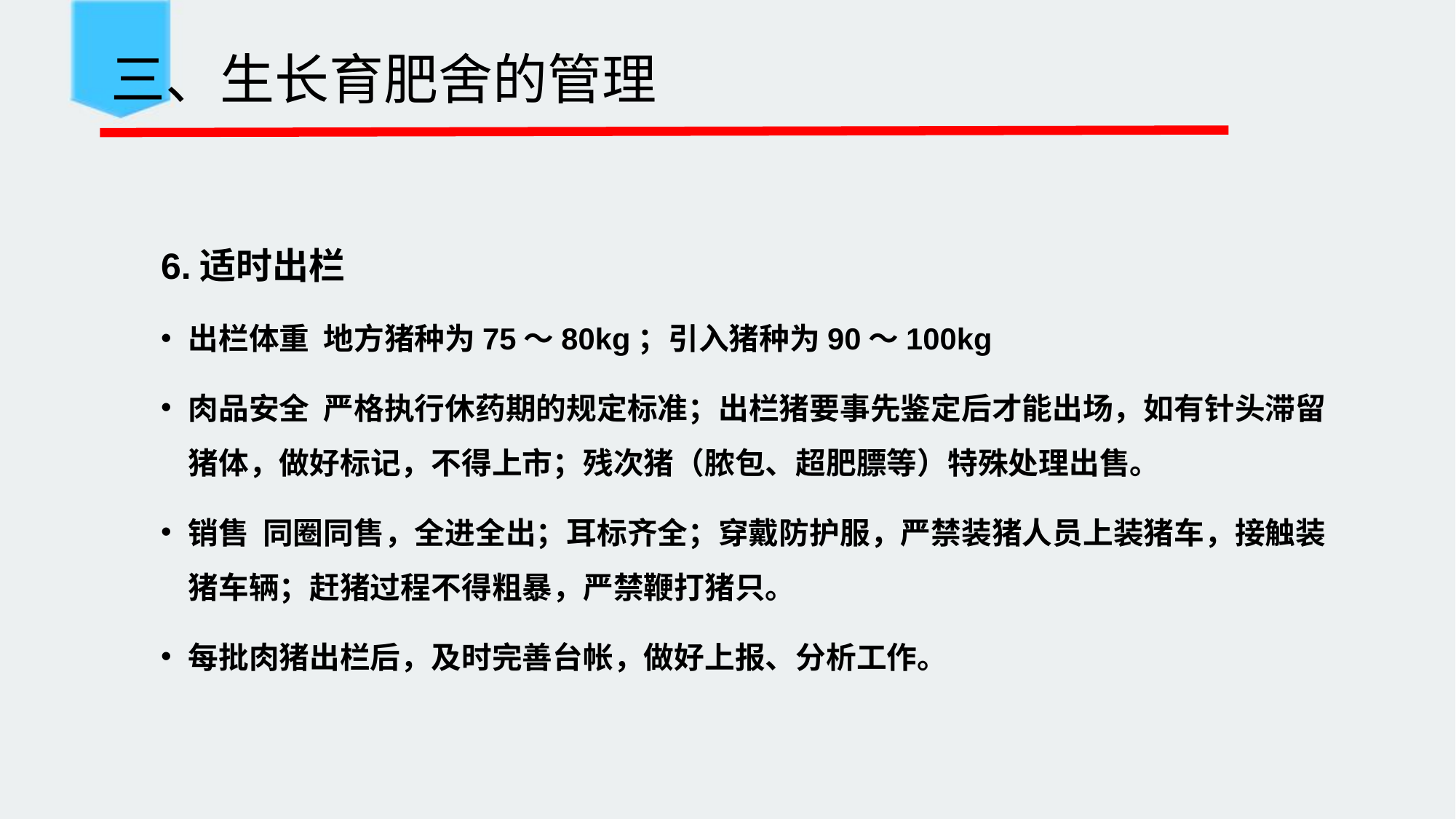

三、生长育肥舍的管理
6.适时出栏
出栏体重  地方猪种为75～80kg；引入猪种为90～100kg
肉品安全  严格执行休药期的规定标准；出栏猪要事先鉴定后才能出场，如有针头滞留猪体，做好标记，不得上市；残次猪（脓包、超肥膘等）特殊处理出售。
销售  同圈同售，全进全出；耳标齐全；穿戴防护服，严禁装猪人员上装猪车，接触装猪车辆；赶猪过程不得粗暴，严禁鞭打猪只。
每批肉猪出栏后，及时完善台帐，做好上报、分析工作。